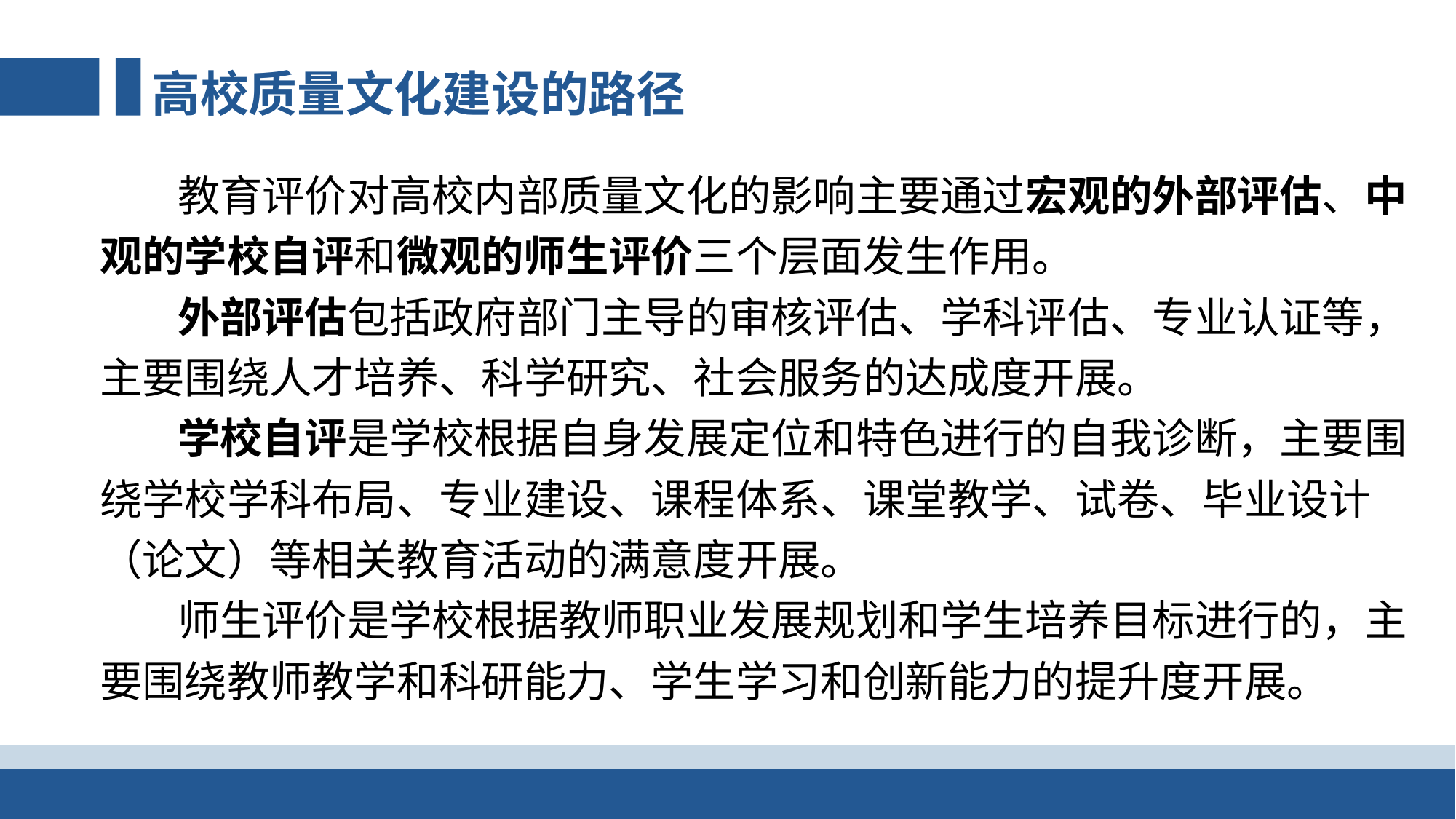

高校质量文化建设的路径
  教育评价对高校内部质量文化的影响主要通过宏观的外部评估、中观的学校自评和微观的师生评价三个层面发生作用。
  外部评估包括政府部门主导的审核评估、学科评估、专业认证等，主要围绕人才培养、科学研究、社会服务的达成度开展。
  学校自评是学校根据自身发展定位和特色进行的自我诊断，主要围绕学校学科布局、专业建设、课程体系、课堂教学、试卷、毕业设计（论文）等相关教育活动的满意度开展。
  师生评价是学校根据教师职业发展规划和学生培养目标进行的，主要围绕教师教学和科研能力、学生学习和创新能力的提升度开展。